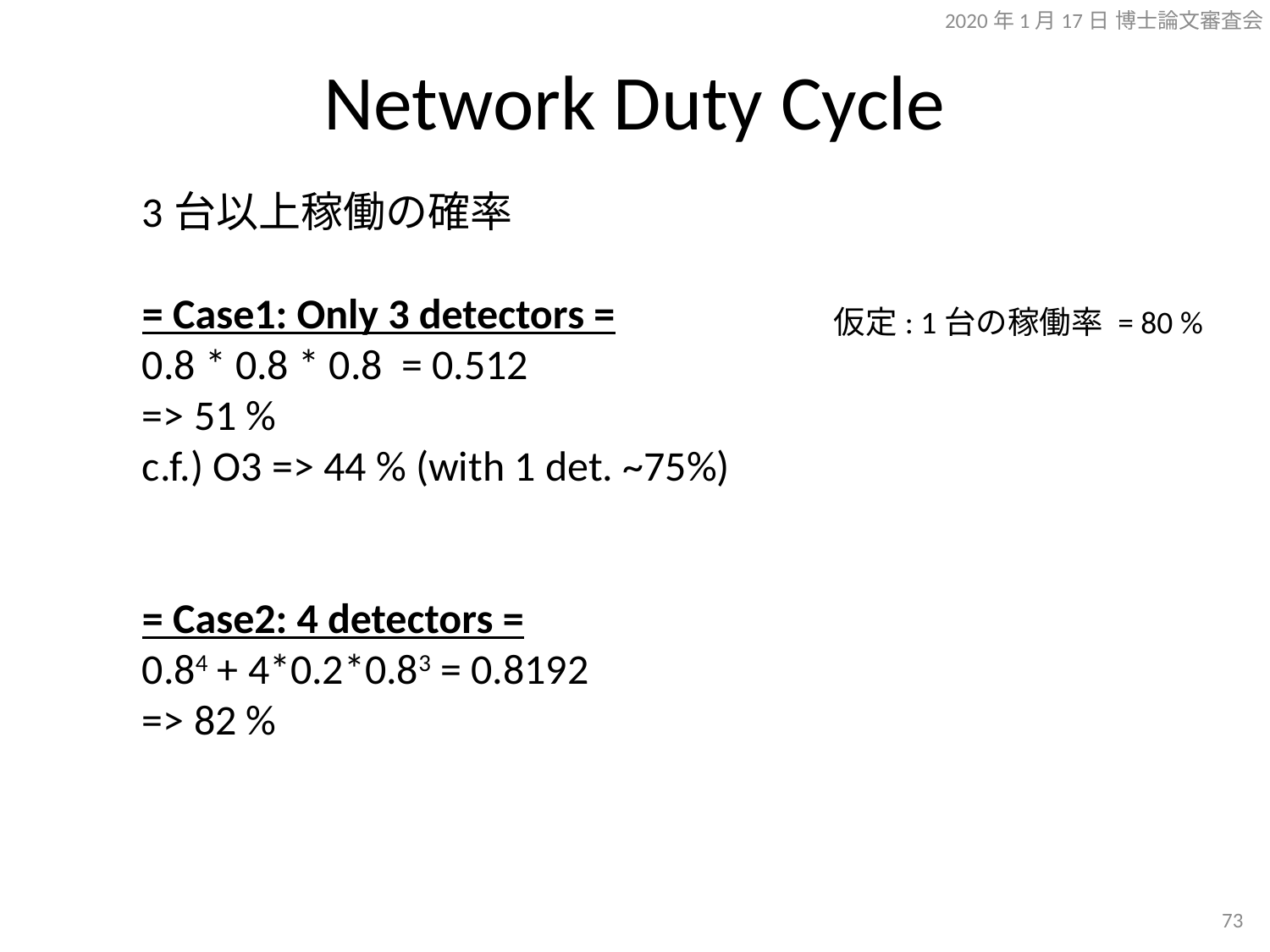

2020年1月17日 博士論文審査会
# Network Duty Cycle
3台以上稼働の確率
= Case1: Only 3 detectors =
0.8 * 0.8 * 0.8  = 0.512
=> 51 %
c.f.) O3 => 44 % (with 1 det. ~75%)

= Case2: 4 detectors =
0.84 + 4*0.2*0.83 = 0.8192
=> 82 %
仮定: 1台の稼働率 = 80 %
73